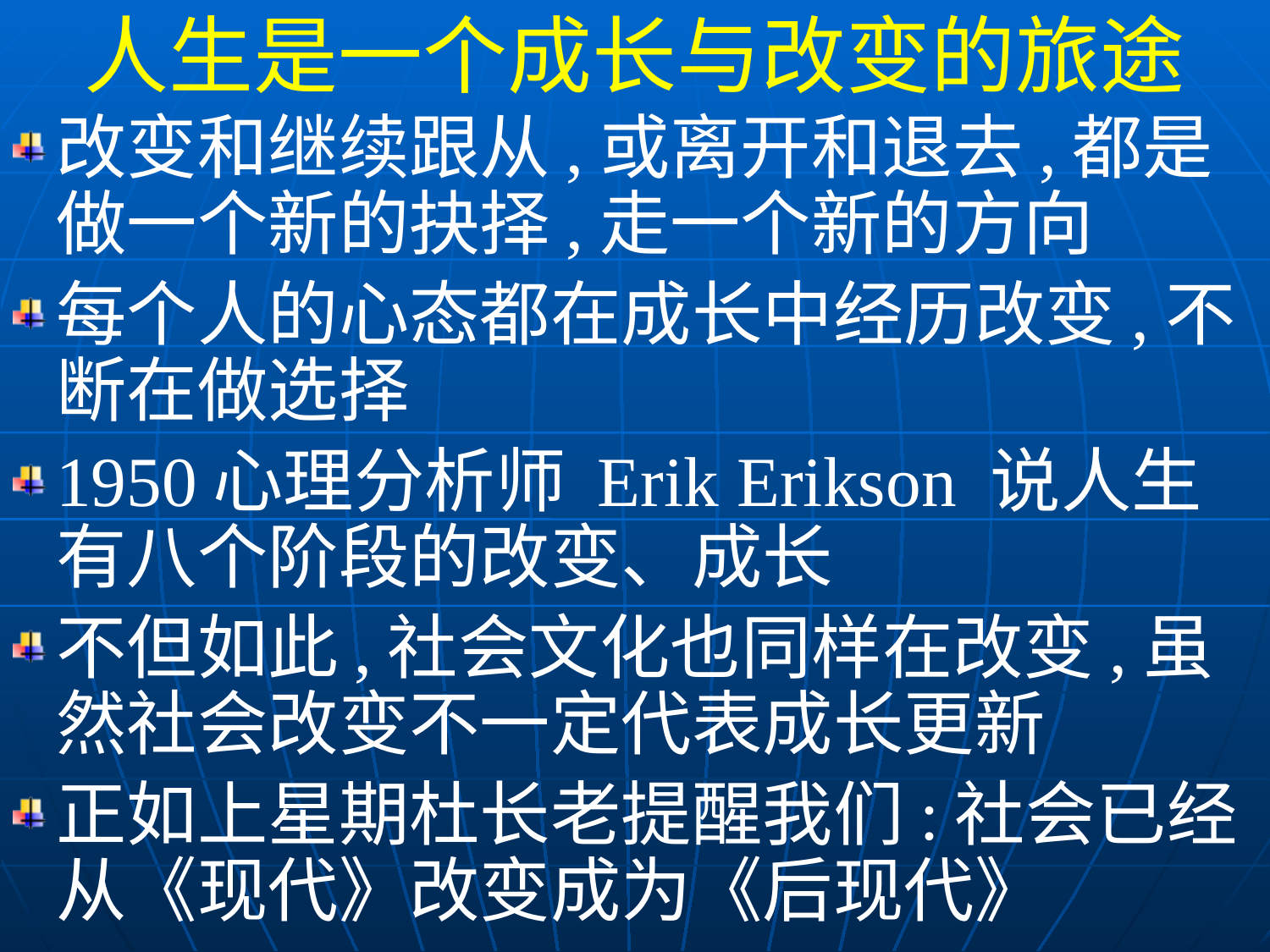

人生是一个成长与改变的旅途
改变和继续跟从,或离开和退去,都是做一个新的抉择,走一个新的方向
每个人的心态都在成长中经历改变,不断在做选择
1950心理分析师 Erik Erikson 说人生有八个阶段的改变、成长
不但如此,社会文化也同样在改变,虽然社会改变不一定代表成长更新
正如上星期杜长老提醒我们:社会已经从《现代》改变成为《后现代》